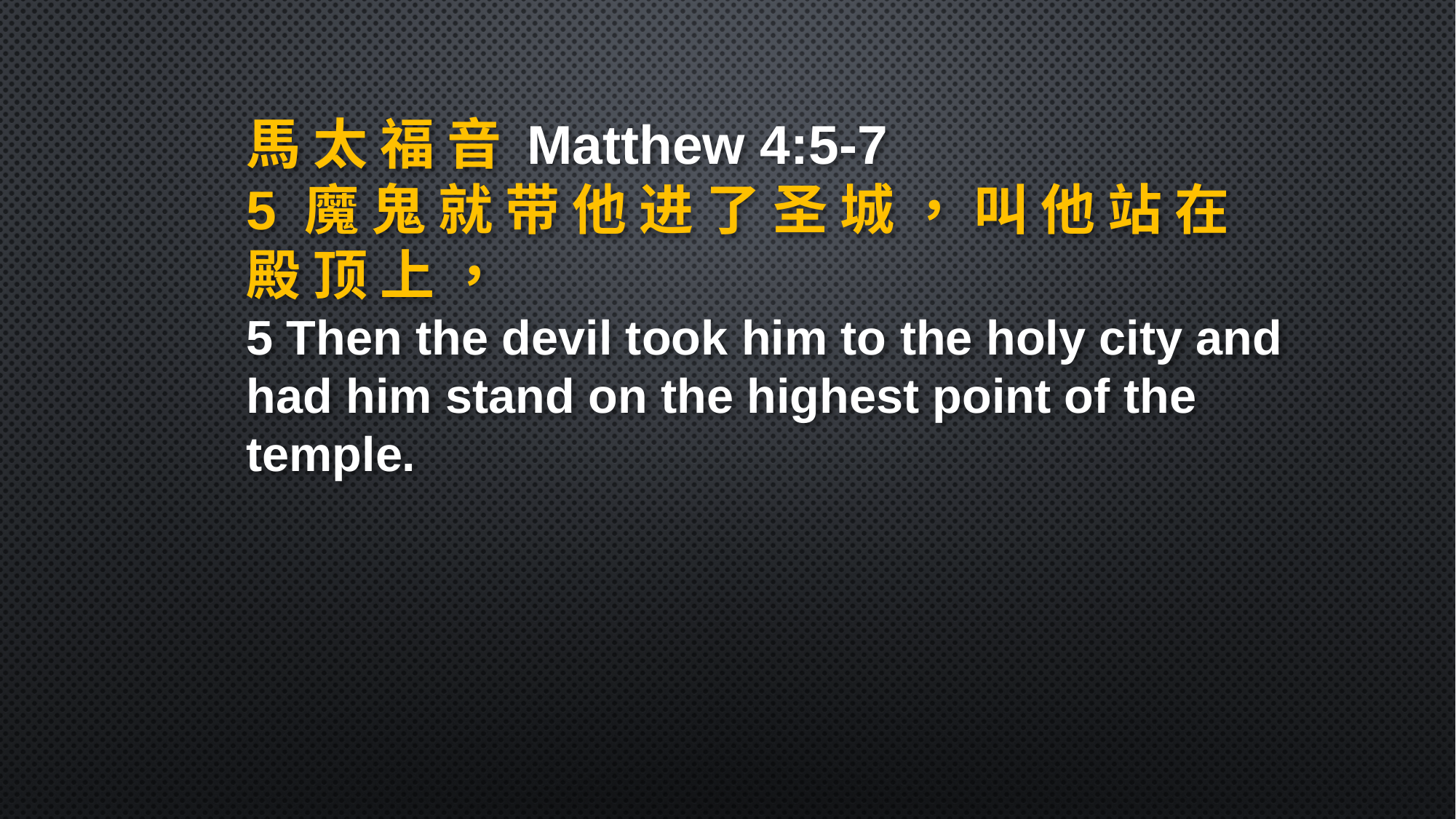

馬 太 福 音 Matthew 4:5-7
5 魔 鬼 就 带 他 进 了 圣 城 ， 叫 他 站 在 殿 顶 上 ，
5 Then the devil took him to the holy city and had him stand on the highest point of the temple.